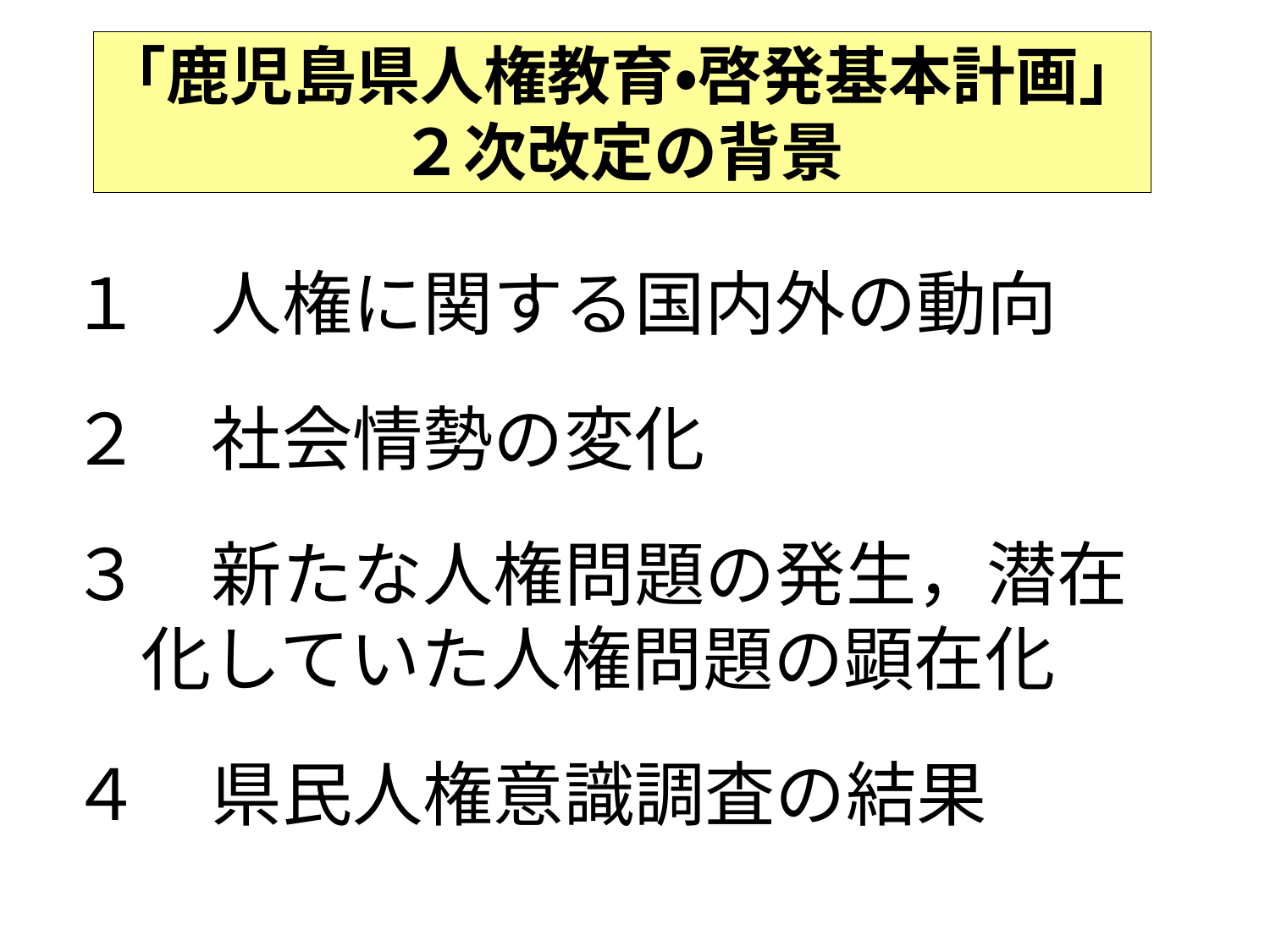

「鹿児島県人権教育・啓発基本計画」
２次改定の背景
１　人権に関する国内外の動向

２　社会情勢の変化

３　新たな人権問題の発生，潜在
　化していた人権問題の顕在化

４　県民人権意識調査の結果